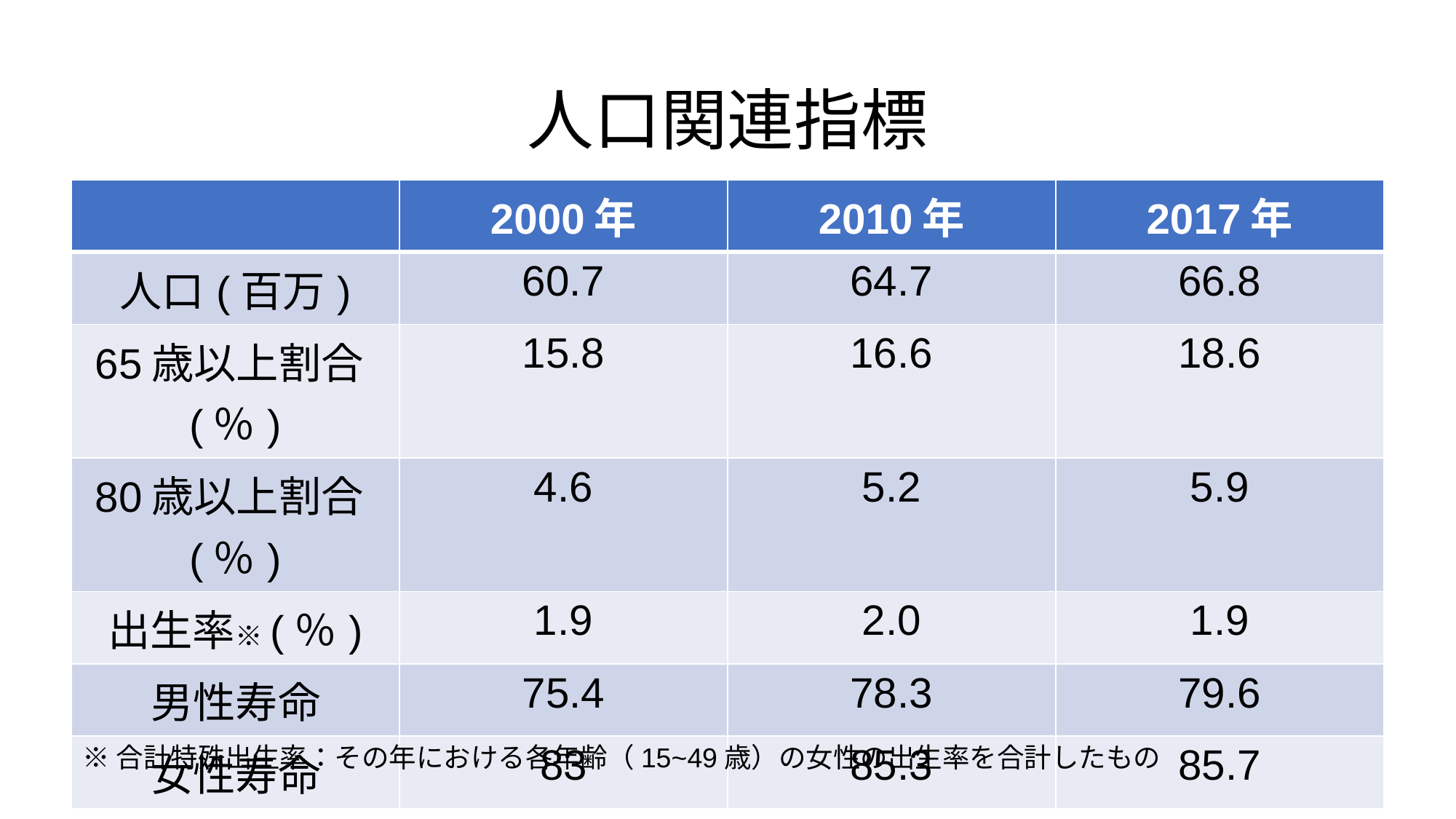

# 人口関連指標
|  | 2000年 | 2010年 | 2017年 |
| --- | --- | --- | --- |
| 人口(百万) | 60.7 | 64.7 | 66.8 |
| 65歳以上割合(％) | 15.8 | 16.6 | 18.6 |
| 80歳以上割合(％) | 4.6 | 5.2 | 5.9 |
| 出生率※(％) | 1.9 | 2.0 | 1.9 |
| 男性寿命 | 75.4 | 78.3 | 79.6 |
| 女性寿命 | 83 | 85.3 | 85.7 |
※合計特殊出生率：その年における各年齢（15~49歳）の女性の出生率を合計したもの